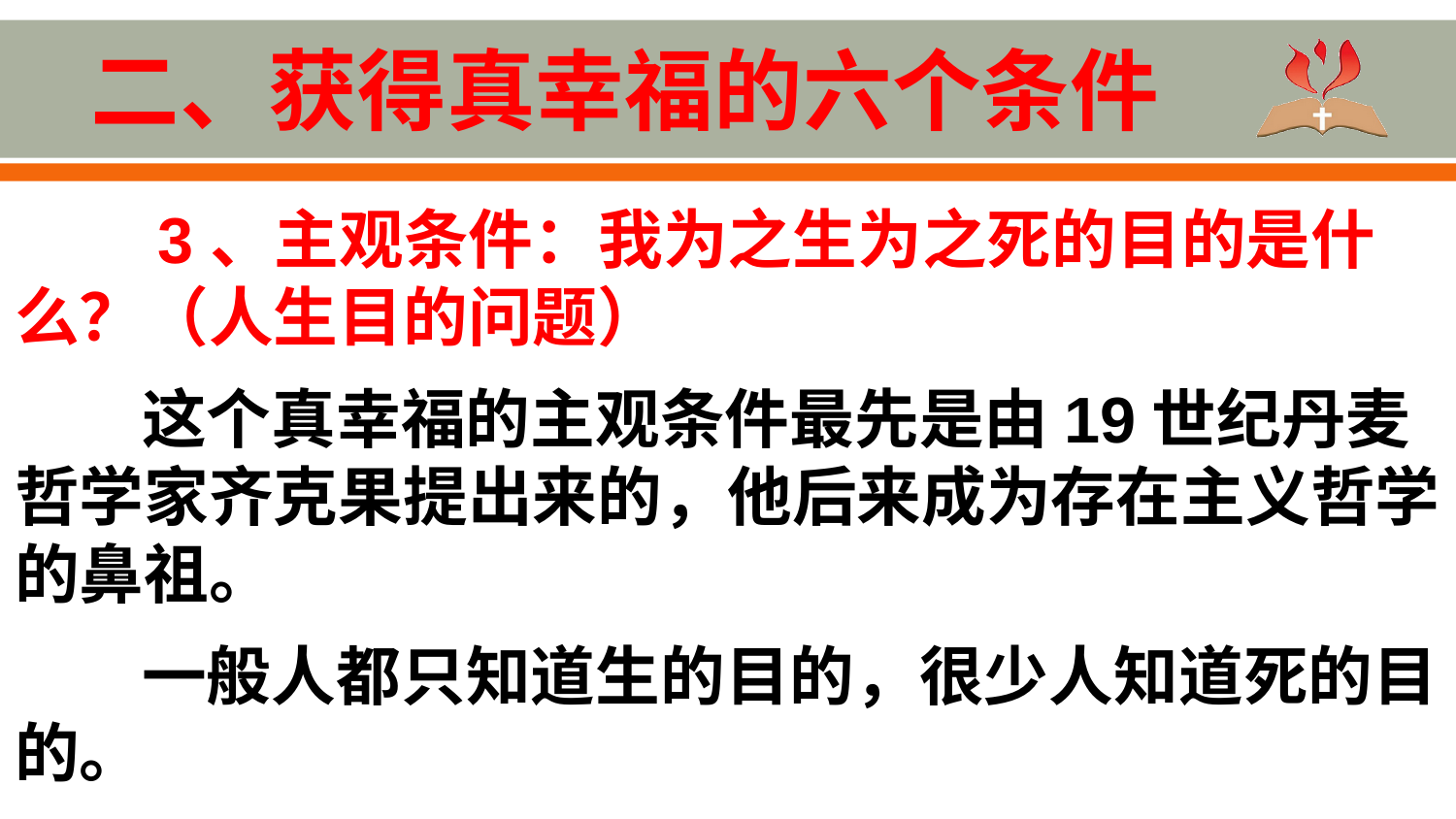

# 二、获得真幸福的六个条件
        3、主观条件：我为之生为之死的目的是什么？（人生目的问题）
这个真幸福的主观条件最先是由19世纪丹麦哲学家齐克果提出来的，他后来成为存在主义哲学的鼻祖。
一般人都只知道生的目的，很少人知道死的目的。